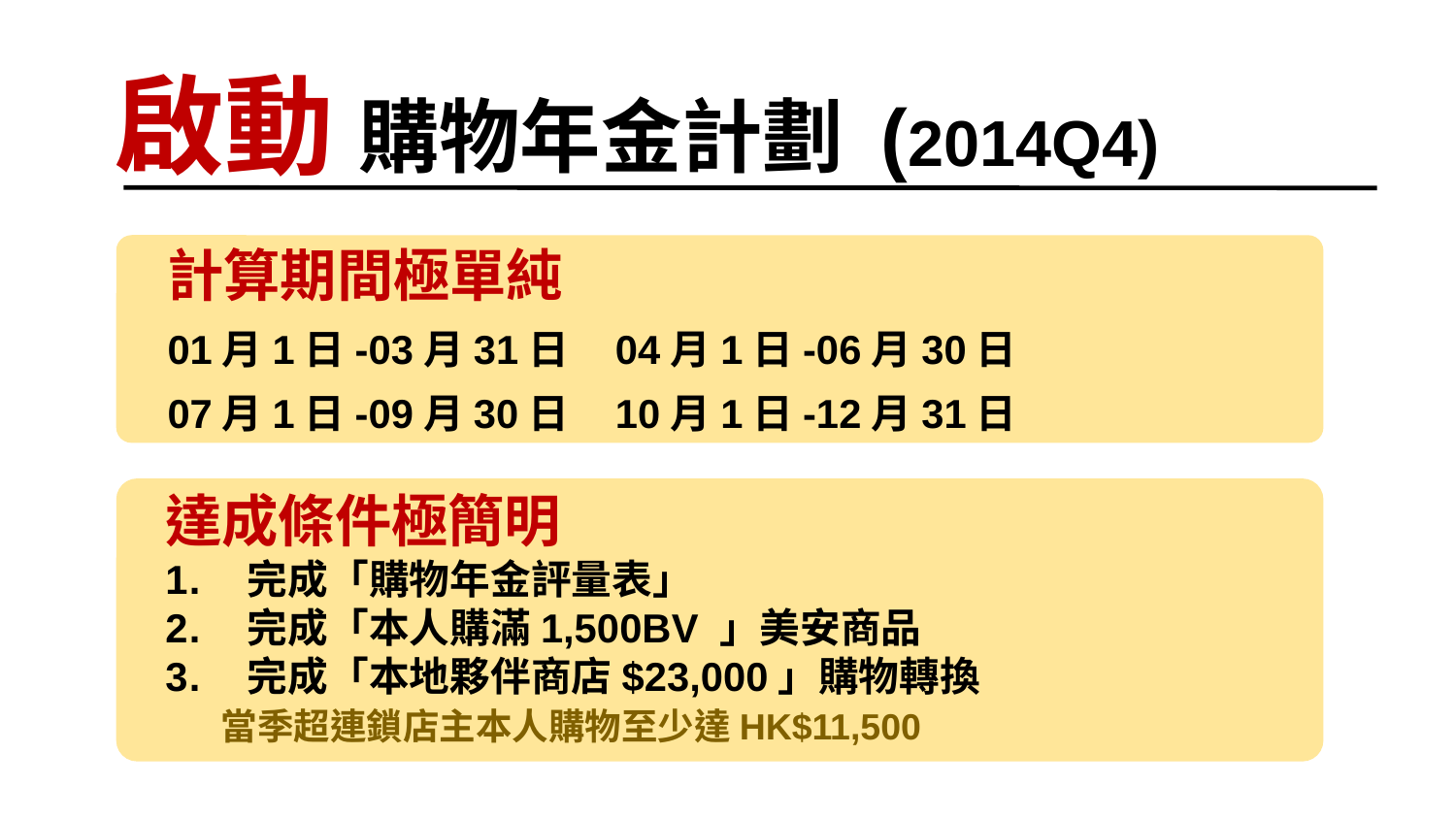

啟動 購物年金計劃 (2014Q4)

計算期間極單純
01月1日-03月31日    04月1日-06月30日
07月1日-09月30日    10月1日-12月31日

達成條件極簡明
完成「購物年金評量表」
完成「本人購滿1,500BV 」美安商品
完成「本地夥伴商店$23,000」購物轉換
     當季超連鎖店主本人購物至少達HK$11,500